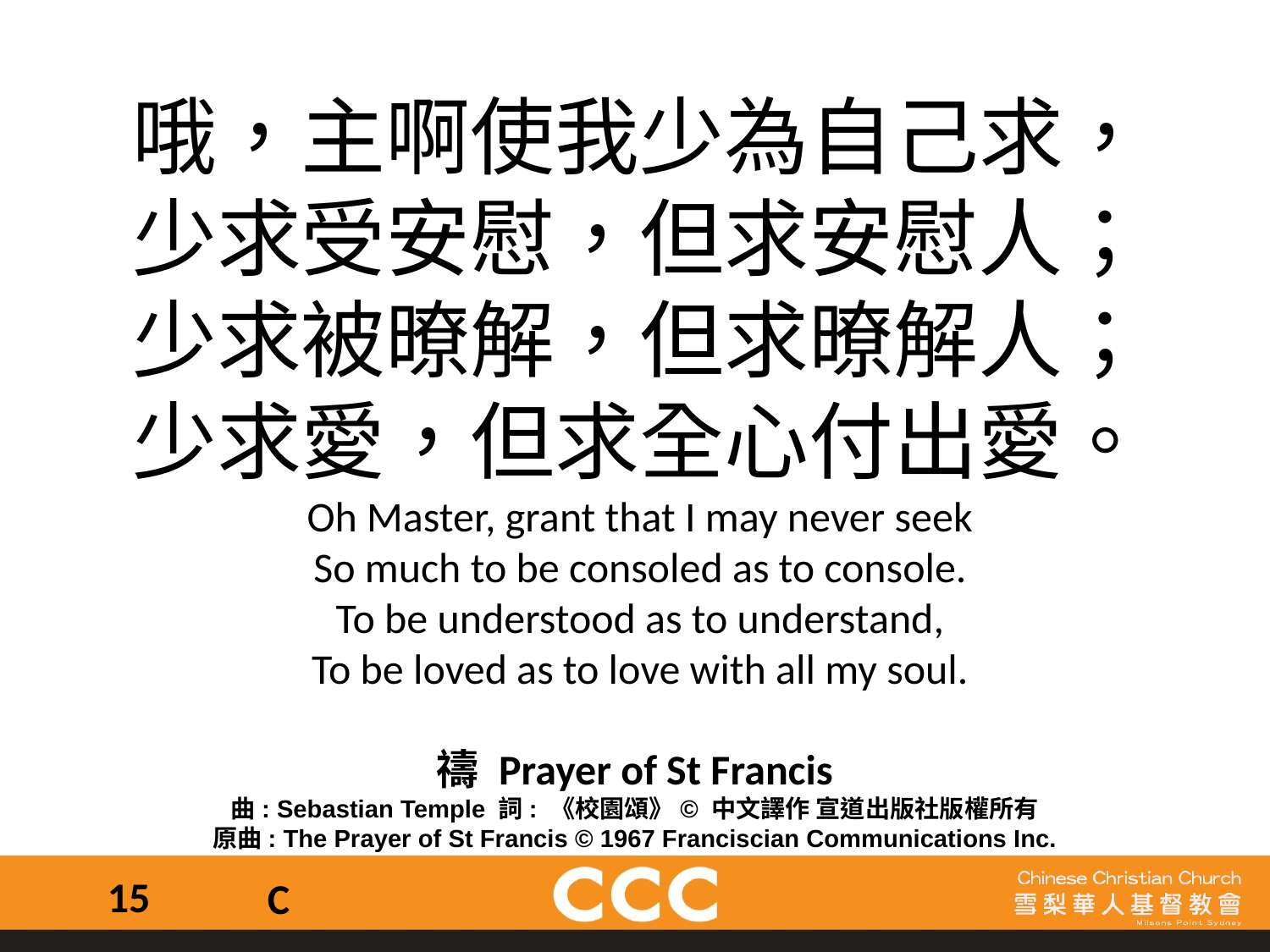

哦，主啊使我少為自己求，
少求受安慰，但求安慰人；
少求被暸解，但求暸解人；
少求愛，但求全心付出愛。
Oh Master, grant that I may never seek
So much to be consoled as to console.
To be understood as to understand,
To be loved as to love with all my soul.
禱 Prayer of St Francis
曲: Sebastian Temple 詞: 《校園頌》© 中文譯作 宣道出版社版權所有
原曲: The Prayer of St Francis © 1967 Franciscian Communications Inc.
15
C